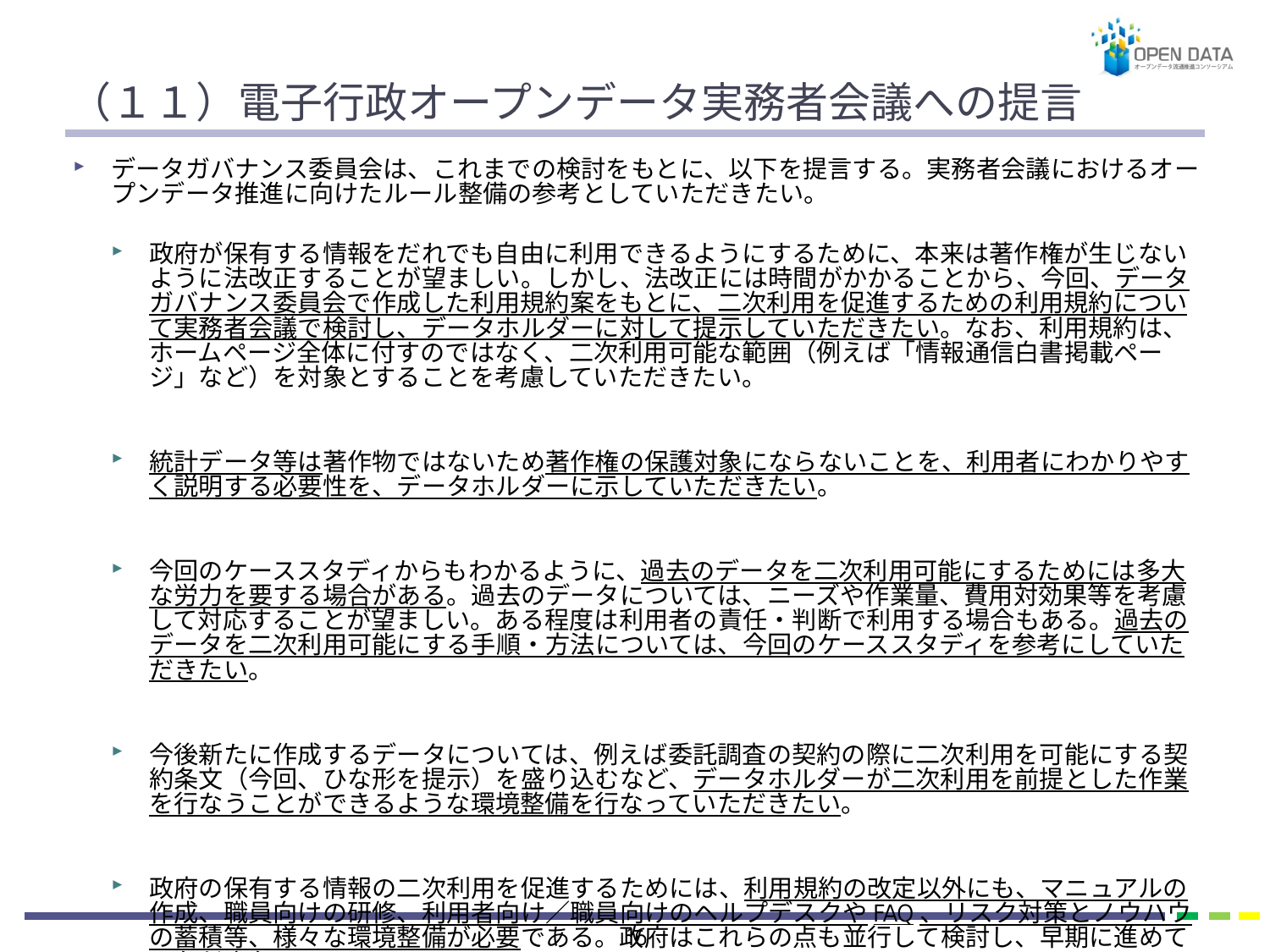

# （１１）電子行政オープンデータ実務者会議への提言
データガバナンス委員会は、これまでの検討をもとに、以下を提言する。実務者会議におけるオープンデータ推進に向けたルール整備の参考としていただきたい。

政府が保有する情報をだれでも自由に利用できるようにするために、本来は著作権が生じないように法改正することが望ましい。しかし、法改正には時間がかかることから、今回、データガバナンス委員会で作成した利用規約案をもとに、二次利用を促進するための利用規約について実務者会議で検討し、データホルダーに対して提示していただきたい。なお、利用規約は、ホームページ全体に付すのではなく、二次利用可能な範囲（例えば「情報通信白書掲載ページ」など）を対象とすることを考慮していただきたい。

統計データ等は著作物ではないため著作権の保護対象にならないことを、利用者にわかりやすく説明する必要性を、データホルダーに示していただきたい。

今回のケーススタディからもわかるように、過去のデータを二次利用可能にするためには多大な労力を要する場合がある。過去のデータについては、ニーズや作業量、費用対効果等を考慮して対応することが望ましい。ある程度は利用者の責任・判断で利用する場合もある。過去のデータを二次利用可能にする手順・方法については、今回のケーススタディを参考にしていただきたい。

今後新たに作成するデータについては、例えば委託調査の契約の際に二次利用を可能にする契約条文（今回、ひな形を提示）を盛り込むなど、データホルダーが二次利用を前提とした作業を行なうことができるような環境整備を行なっていただきたい。

政府の保有する情報の二次利用を促進するためには、利用規約の改定以外にも、マニュアルの作成、職員向けの研修、利用者向け／職員向けのヘルプデスクやFAQ、リスク対策とノウハウの蓄積等、様々な環境整備が必要である。政府はこれらの点も並行して検討し、早期に進めていただきたい。

16